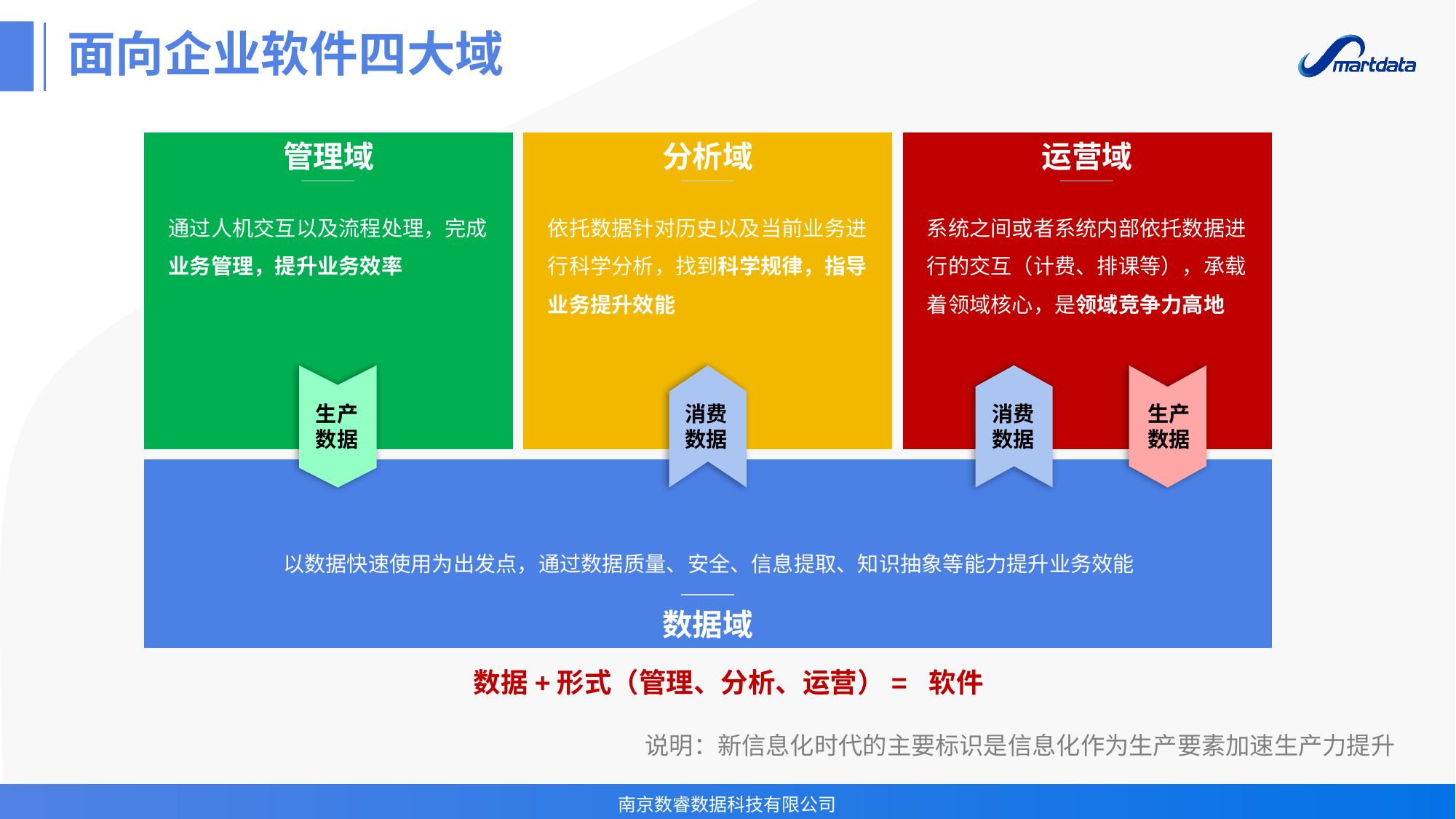

# 面向企业软件四大域
管理域
分析域
运营域
通过人机交互以及流程处理，完成业务管理，提升业务效率
依托数据针对历史以及当前业务进行科学分析，找到科学规律，指导业务提升效能
系统之间或者系统内部依托数据进行的交互（计费、排课等），承载着领域核心，是领域竞争力高地

生产
数据
消费
数据
消费
数据
生产
数据
数据域
以数据快速使用为出发点，通过数据质量、安全、信息提取、知识抽象等能力提升业务效能
数据+形式（管理、分析、运营）=  软件
说明：新信息化时代的主要标识是信息化作为生产要素加速生产力提升